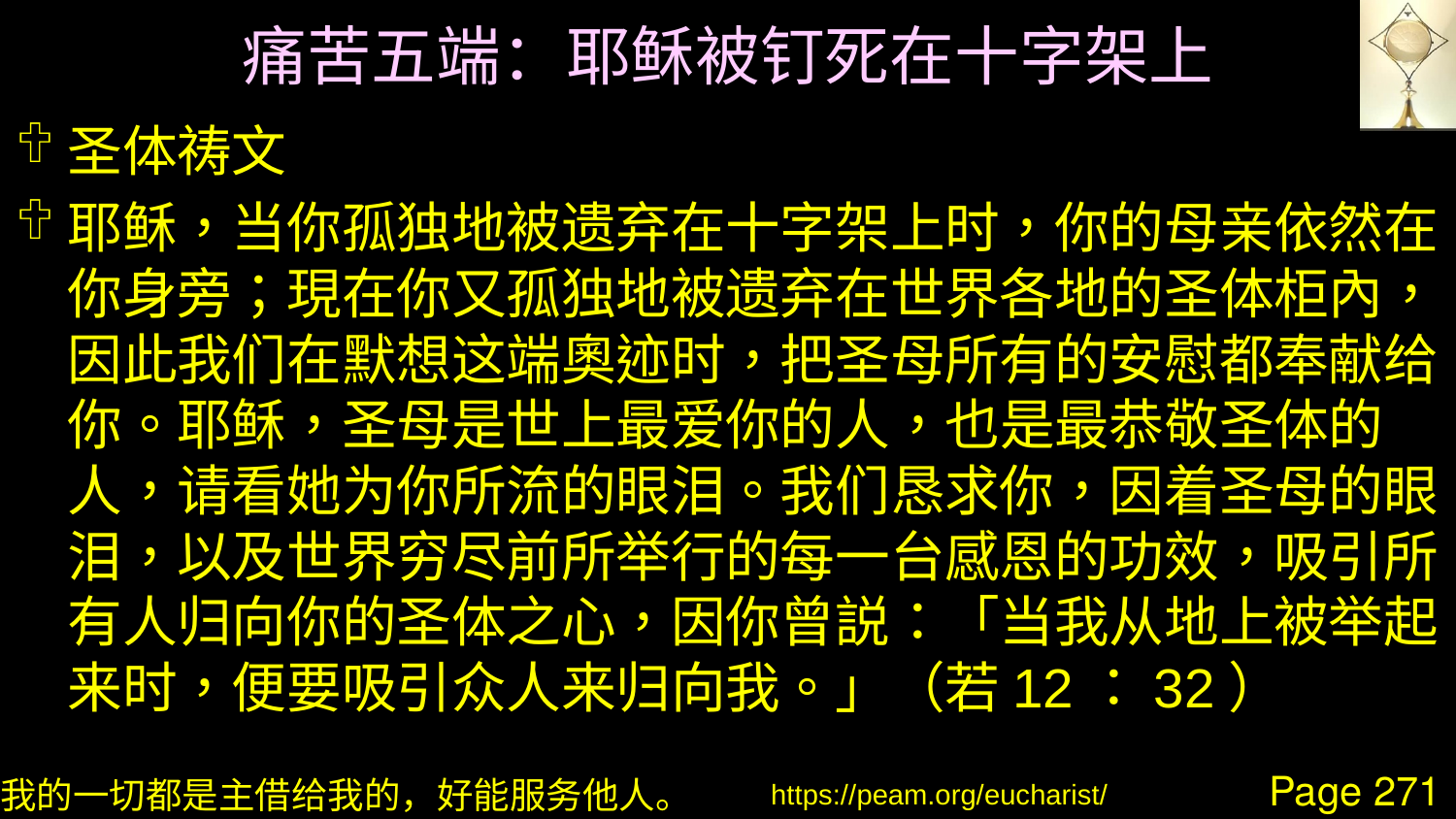

# 痛苦五端：耶稣被钉死在十字架上
圣体祷文
耶稣，当你孤独地被遗弃在十字架上时，你的母亲依然在你身旁；現在你又孤独地被遗弃在世界各地的圣体柜內，因此我们在默想这端奧迹时，把圣母所有的安慰都奉献给你。耶稣，圣母是世上最爱你的人，也是最恭敬圣体的人，请看她为你所流的眼泪。我们恳求你，因着圣母的眼泪，以及世界穷尽前所举行的每一台感恩的功效，吸引所有人归向你的圣体之心，因你曾説：「当我从地上被举起来时，便要吸引众人来归向我。」（若12：32）